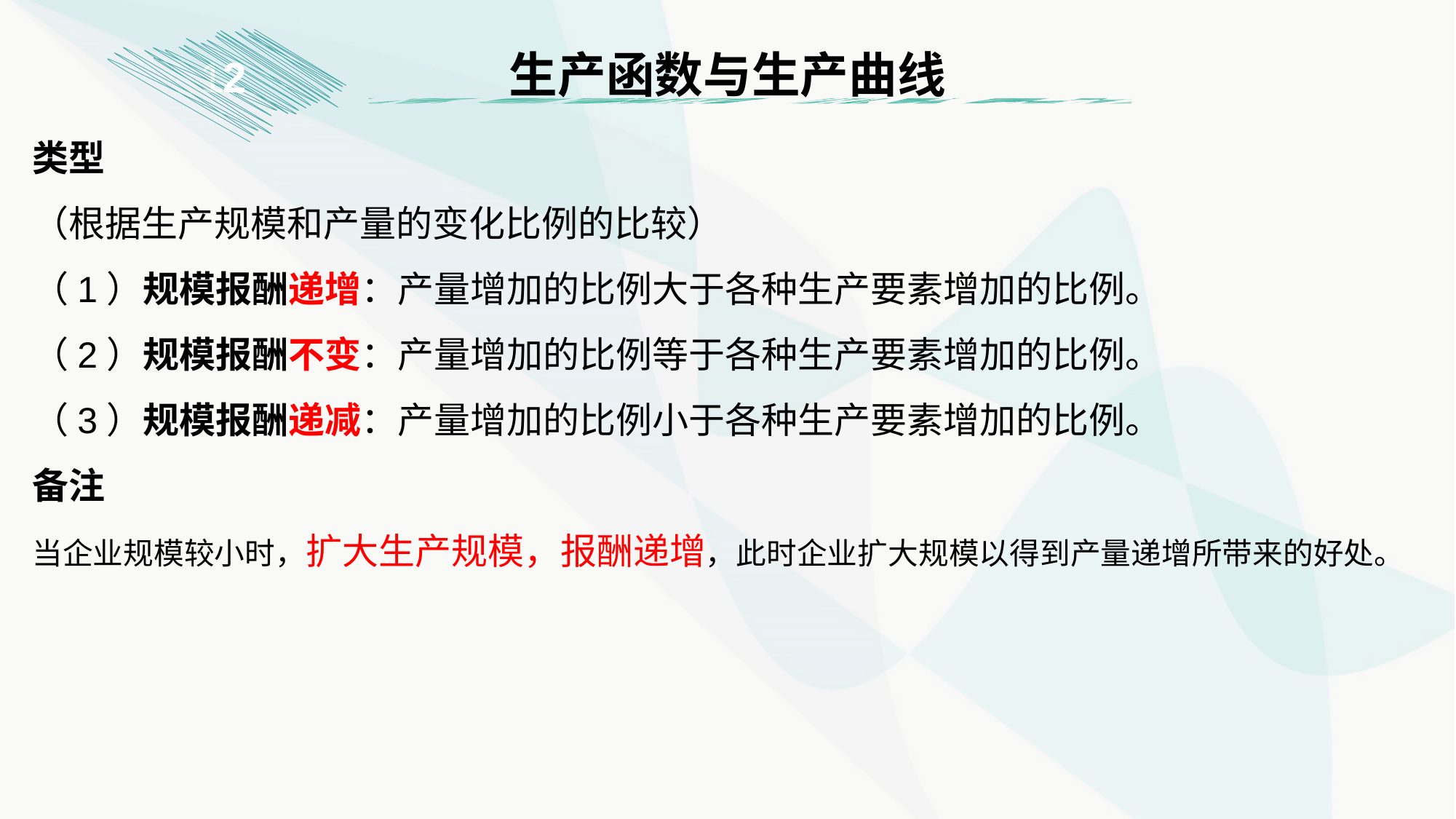

生产函数与生产曲线
1
2
类型
（根据生产规模和产量的变化比例的比较）
（1）规模报酬递增：产量增加的比例大于各种生产要素增加的比例。
（2）规模报酬不变：产量增加的比例等于各种生产要素增加的比例。
（3）规模报酬递减：产量增加的比例小于各种生产要素增加的比例。
备注
当企业规模较小时，扩大生产规模，报酬递增，此时企业扩大规模以得到产量递增所带来的好处。